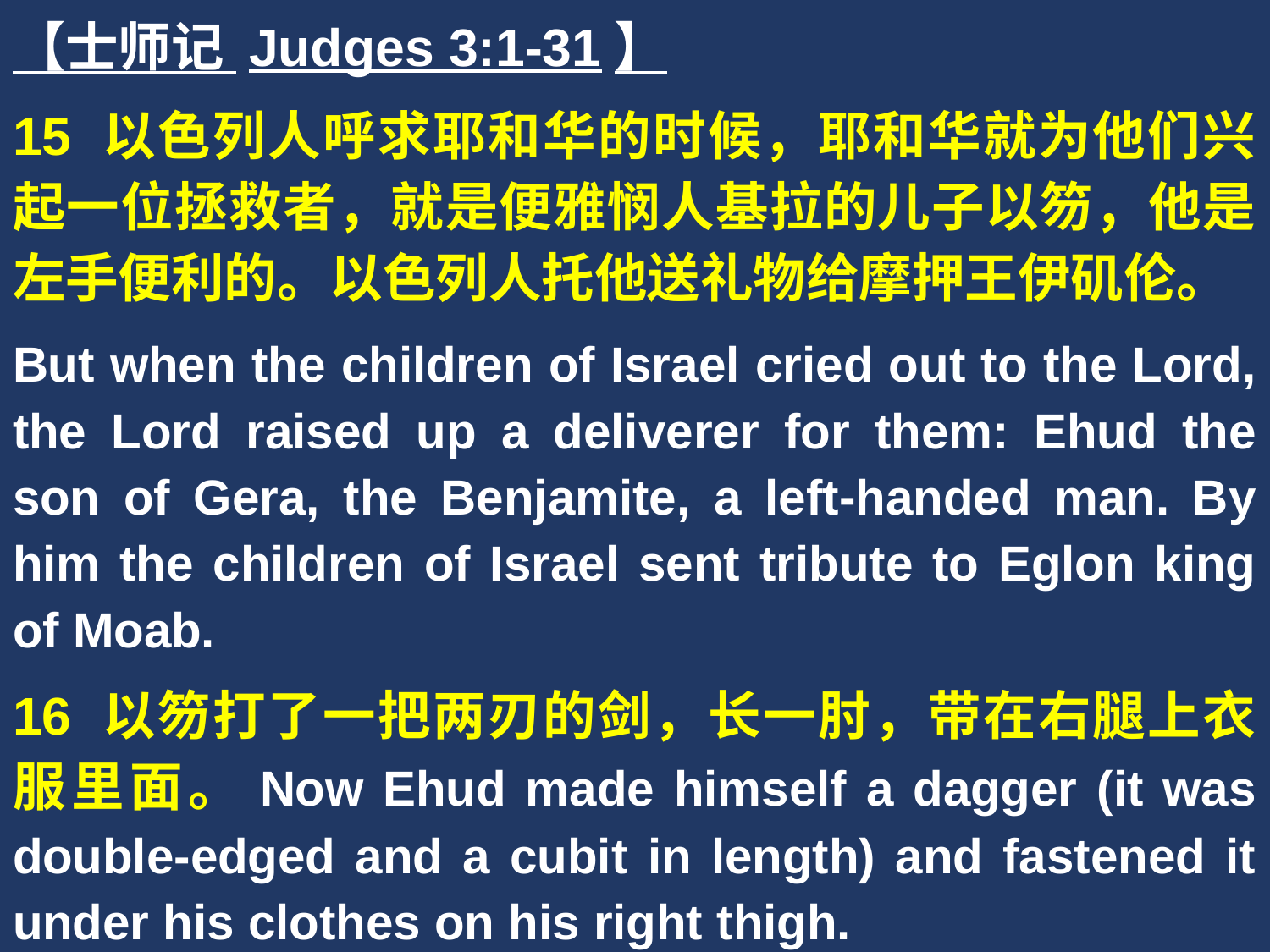

【士师记 Judges 3:1-31】
15 以色列人呼求耶和华的时候，耶和华就为他们兴起一位拯救者，就是便雅悯人基拉的儿子以笏，他是左手便利的。以色列人托他送礼物给摩押王伊矶伦。
But when the children of Israel cried out to the Lord, the Lord raised up a deliverer for them: Ehud the son of Gera, the Benjamite, a left-handed man. By him the children of Israel sent tribute to Eglon king of Moab.
16 以笏打了一把两刃的剑，长一肘，带在右腿上衣服里面。Now Ehud made himself a dagger (it was double-edged and a cubit in length) and fastened it under his clothes on his right thigh.